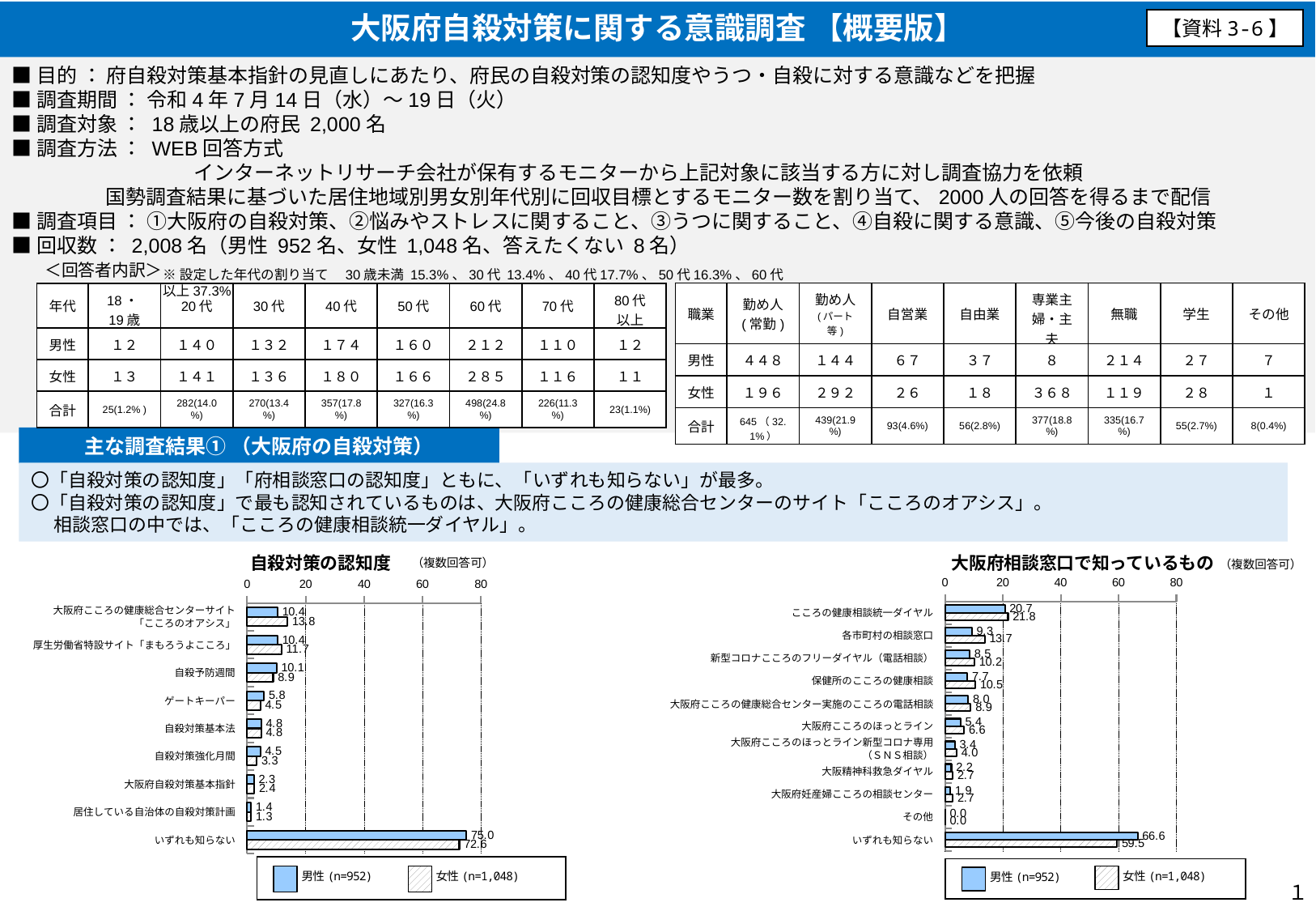

# 大阪府自殺対策に関する意識調査 【概要版】
【資料3-6】
■目的 ： 府自殺対策基本指針の見直しにあたり、府民の自殺対策の認知度やうつ・自殺に対する意識などを把握
■調査期間 ： 令和4年7月14日（水）～19日（火）
■調査対象 ： 18歳以上の府民 2,000名
■調査方法 ： WEB回答方式
　　　　　　　　　インターネットリサーチ会社が保有するモニターから上記対象に該当する方に対し調査協力を依頼
                    国勢調査結果に基づいた居住地域別男女別年代別に回収目標とするモニター数を割り当て、2000人の回答を得るまで配信
■調査項目 ： ①大阪府の自殺対策、②悩みやストレスに関すること、③うつに関すること、④自殺に関する意識、⑤今後の自殺対策
■回収数 ： 2,008名（男性 952名、女性 1,048名、答えたくない 8名）

＜回答者内訳＞
※設定した年代の割り当て　30歳未満 15.3%、30代 13.4%、40代17.7%、50代16.3%、60代以上37.3%
| 職業 | 勤め人 (常勤) | 勤め人 (パート等) | 自営業 | 自由業 | 専業主婦・主夫 | 無職 | 学生 | その他 |
| --- | --- | --- | --- | --- | --- | --- | --- | --- |
| 男性 | ４４８ | １４４ | ６７ | ３７ | ８ | ２１４ | ２７ | ７ |
| 女性 | １９６ | ２９２ | ２６ | １８ | ３６８ | １１９ | ２８ | １ |
| 合計 | 645（32.1%） | 439(21.9%) | 93(4.6%) | 56(2.8%) | 377(18.8%) | 335(16.7%) | 55(2.7%) | 8(0.4%) |
| 年代 | 18・19歳 | 20代 | 30代 | 40代 | 50代 | 60代 | 70代 | 80代 以上 |
| --- | --- | --- | --- | --- | --- | --- | --- | --- |
| 男性 | １２ | １４０ | １３２ | １７４ | １６０ | ２１２ | １１０ | １２ |
| 女性 | １３ | １４１ | １３６ | １８０ | １６６ | ２８５ | １１６ | １１ |
| 合計 | 25(1.2% ) | 282(14.0%) | 270(13.4%) | 357(17.8%) | 327(16.3%) | 498(24.8%) | 226(11.3%) | 23(1.1%) |
主な調査結果① （大阪府の自殺対策）
〇「自殺対策の認知度」「府相談窓口の認知度」ともに、「いずれも知らない」が最多。
〇「自殺対策の認知度」で最も認知されているものは、大阪府こころの健康総合センターのサイト「こころのオアシス」。
　 相談窓口の中では、「こころの健康相談統一ダイヤル」。
自殺対策の認知度
大阪府相談窓口で知っているもの
（複数回答可）
（複数回答可）

### Chart

| Category | 男性(n=952) | 女性(n=1,048) |
|---|---|---|
| 大阪府こころの健康総合センターサイト「こころのオアシス」 | 10.4 | 13.8 |
| 厚生労働省特設サイト「まもろうよこころ」 | 10.4 | 11.7 |
| 自殺予防週間 | 10.1 | 8.9 |
| ゲートキーパー | 5.8 | 4.5 |
| 自殺対策基本法 | 4.8 | 4.8 |
| 自殺対策強化月間 | 4.5 | 3.3 |
| 大阪府自殺対策基本指針 | 2.3 | 2.4 |
| 居住している自治体の自殺対策計画 | 1.4 | 1.3 |
| いずれも知らない | 75.0 | 72.6 |

### Chart

| Category | 男性
(n=952) | 女性
(n=1,048) |
|---|---|---|
| こころの健康相談統一ダイヤル | 20.7 | 21.8 |
| 各市町村の相談窓口 | 9.3 | 13.7 |
| 新型コロナこころのフリーダイヤル（電話相談） | 8.5 | 10.2 |
| 保健所のこころの健康相談 | 7.7 | 10.5 |
| 大阪府こころの健康総合センター実施のこころの電話相談 | 8.0 | 8.9 |
| 大阪府こころのほっとライン | 5.4 | 6.6 |
| 大阪府こころのほっとライン新型コロナ専用（ＳＮＳ相談） | 3.4 | 4.0 |
| 大阪精神科救急ダイヤル | 2.2 | 2.7 |
| 大阪府妊産婦こころの相談センター | 1.9 | 2.7 |
| その他 | 0.0 | 0.0 |
| いずれも知らない | 66.6 | 59.5 |
１